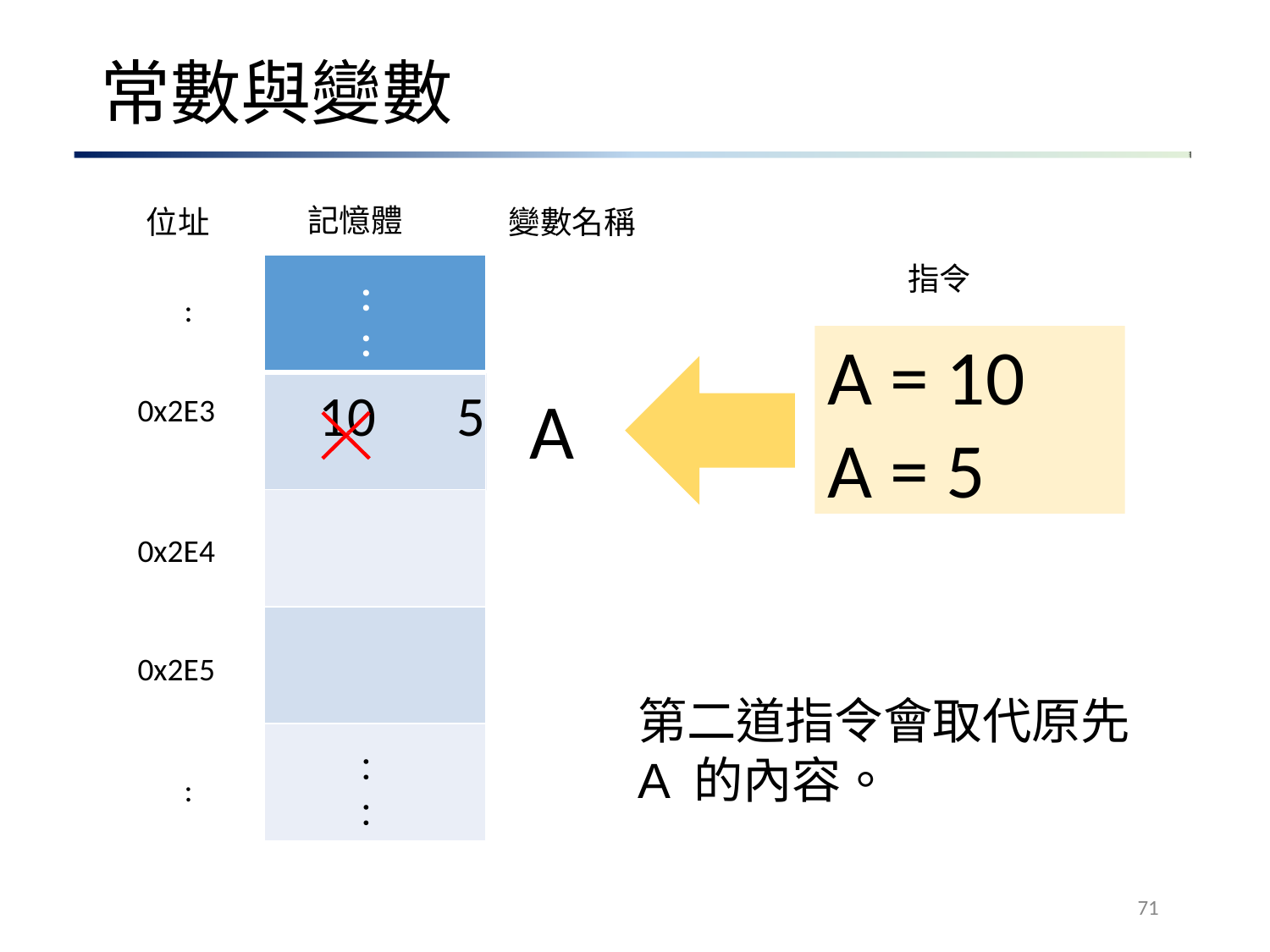

# 常數與變數
記憶體
位址
變數名稱
| ： ： |
| --- |
| 10 5 |
|  |
|  |
| ： ： |
指令
:
A = 10
A = 5

A
0x2E3

0x2E4

0x2E5
第二道指令會取代原先A 的內容。
:
71